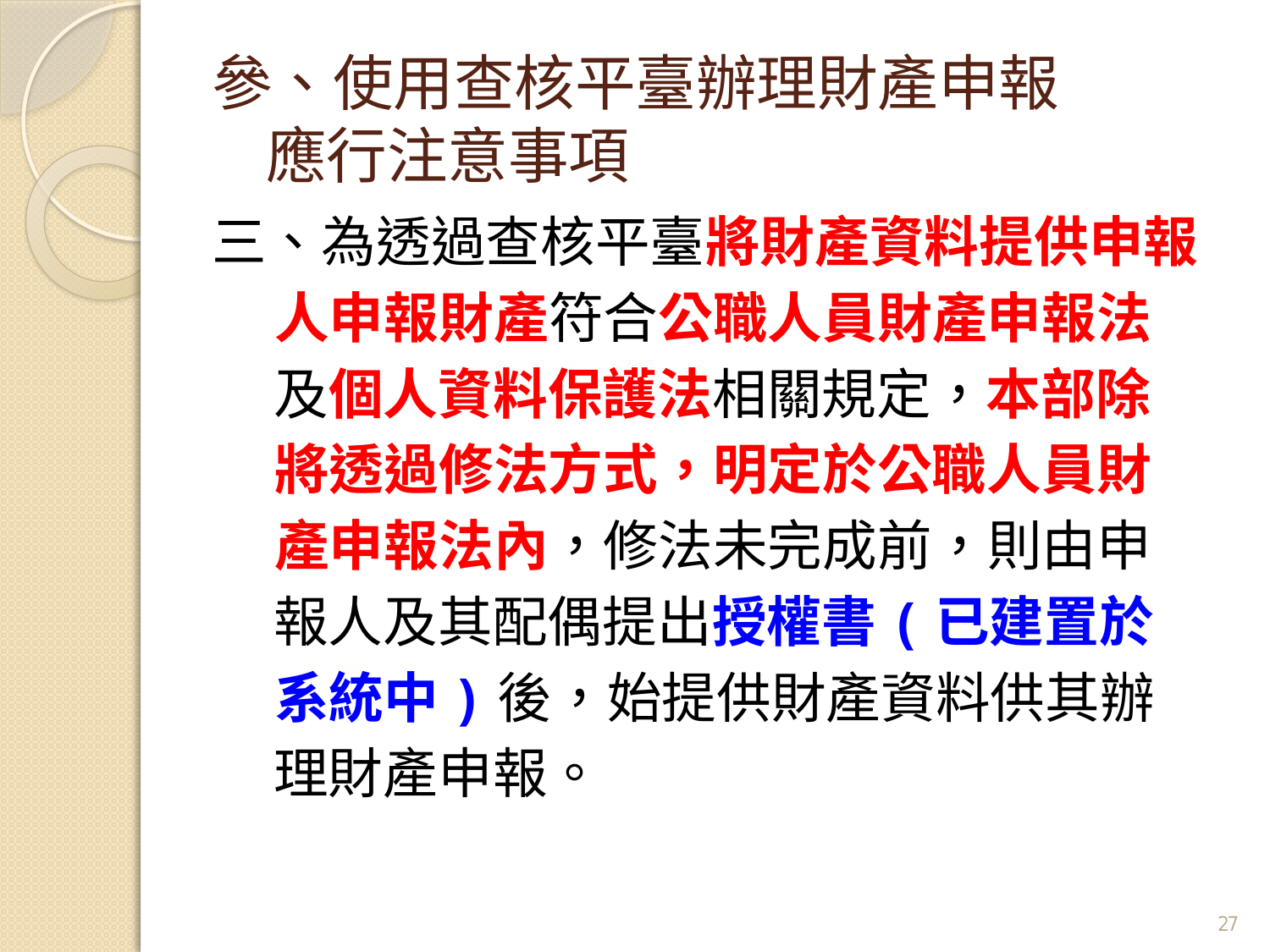

# 參、使用查核平臺辦理財產申報 應行注意事項
三、為透過查核平臺將財產資料提供申報
    人申報財產符合公職人員財產申報法
    及個人資料保護法相關規定，本部除
    將透過修法方式，明定於公職人員財
    產申報法內，修法未完成前，則由申
    報人及其配偶提出授權書(已建置於
    系統中)後，始提供財產資料供其辦
    理財產申報。

27